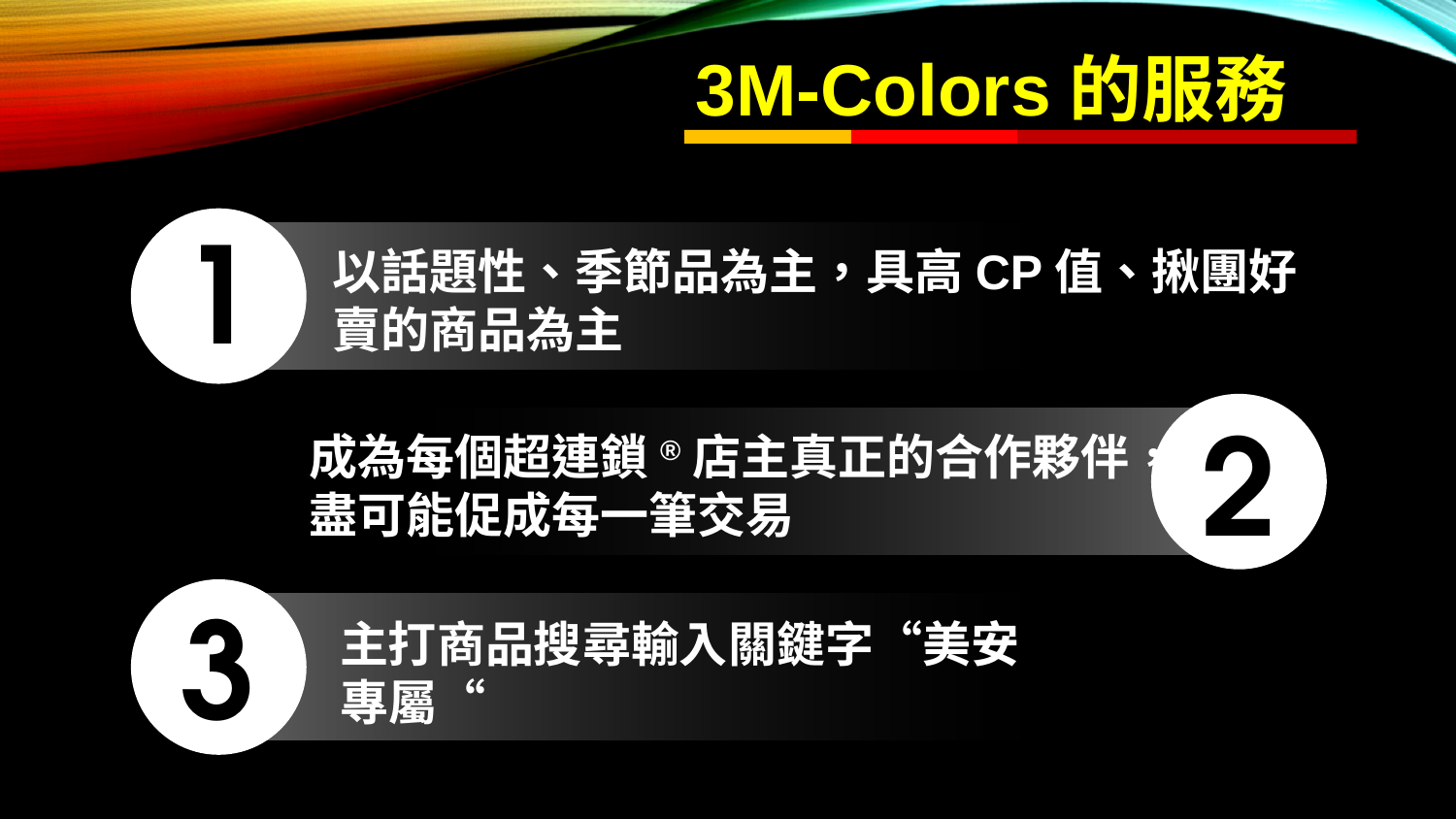

3M-Colors的服務

1

以話題性、季節品為主，具高CP值、揪團好賣的商品為主

2
成為每個超連鎖®店主真正的合作夥伴，盡可能促成每一筆交易

3
主打商品搜尋輸入關鍵字“美安專屬“